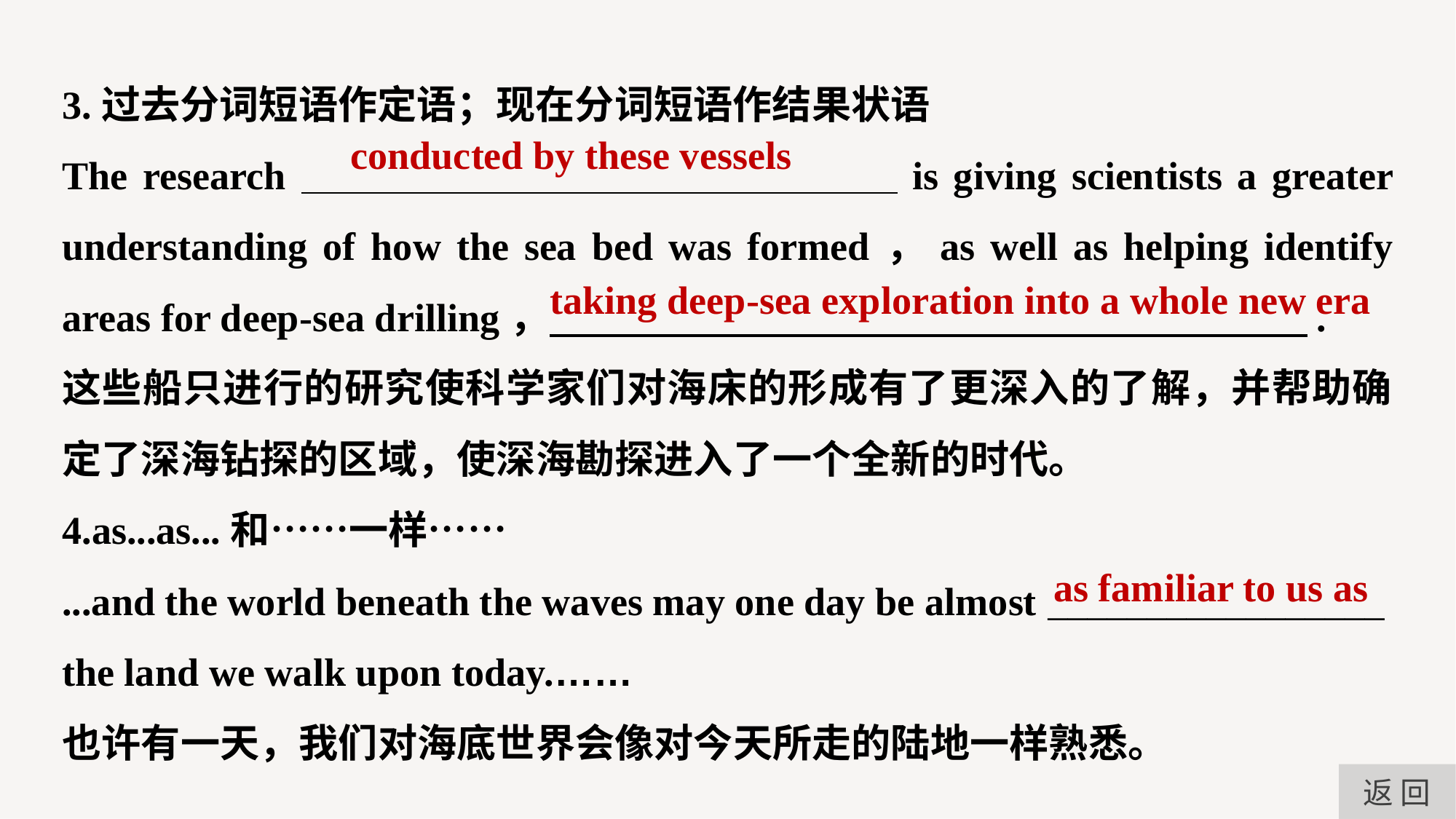

3.过去分词短语作定语；现在分词短语作结果状语
The research                                          is giving scientists a greater understanding of how the sea bed was formed，as well as helping identify areas for deep-sea drilling，                                                                                     .
这些船只进行的研究使科学家们对海床的形成有了更深入的了解，并帮助确定了深海钻探的区域，使深海勘探进入了一个全新的时代。
4.as...as...和……一样……
...and the world beneath the waves may one day be almost _________________
the land we walk upon today.……
也许有一天，我们对海底世界会像对今天所走的陆地一样熟悉。
conducted by these vessels
taking deep-sea exploration into a whole new era
as familiar to us as
返 回